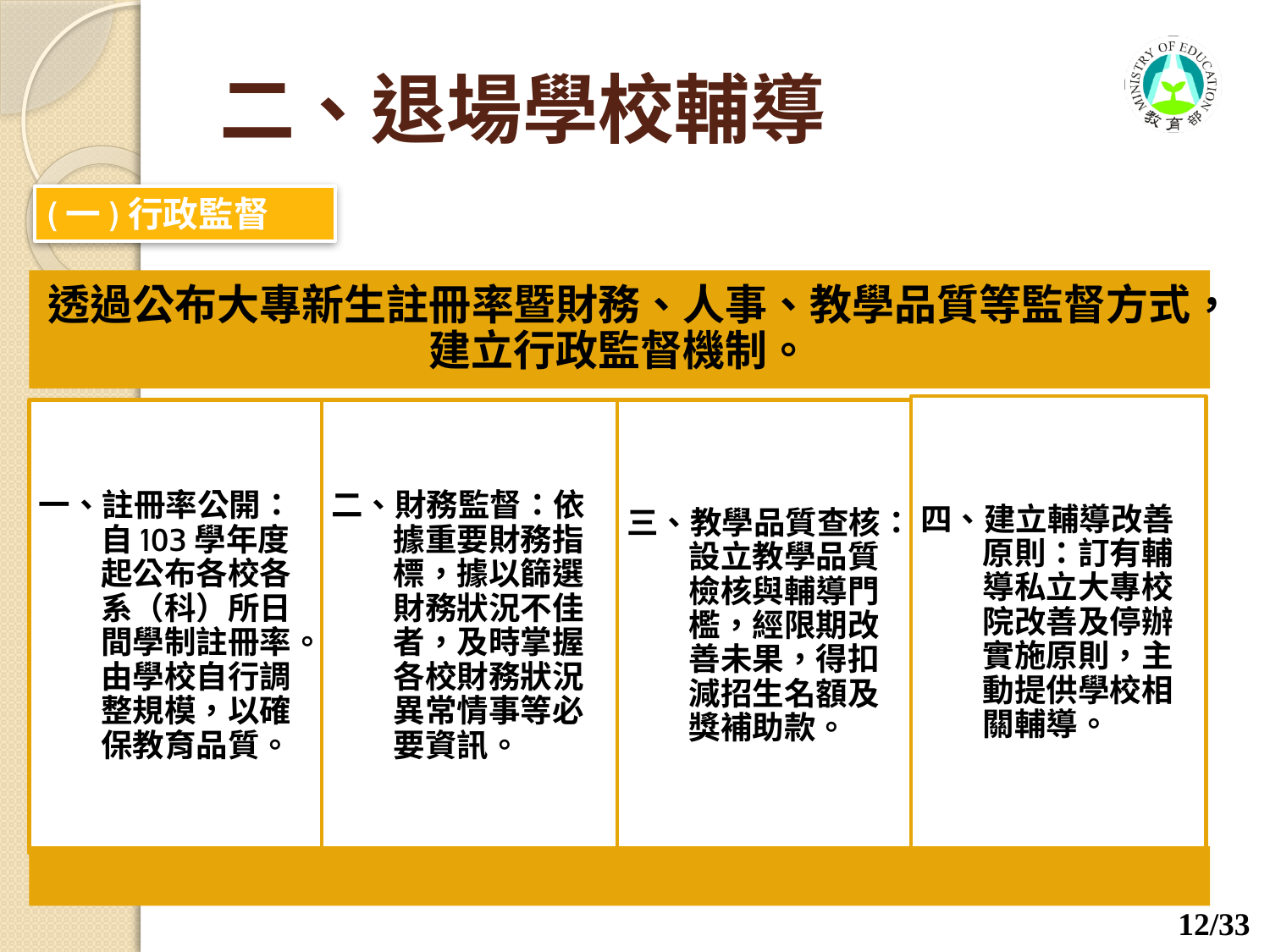

二、退場學校輔導
(一)行政監督
透過公布大專新生註冊率暨財務、人事、教學品質等監督方式，建立行政監督機制。
一、註冊率公開：自103學年度起公布各校各系（科）所日間學制註冊率。由學校自行調整規模，以確保教育品質。
二、財務監督：依據重要財務指標，據以篩選財務狀況不佳者，及時掌握各校財務狀況異常情事等必要資訊。
三、教學品質查核：設立教學品質檢核與輔導門檻，經限期改善未果，得扣減招生名額及獎補助款。
四、建立輔導改善原則：訂有輔導私立大專校院改善及停辦實施原則，主動提供學校相關輔導。